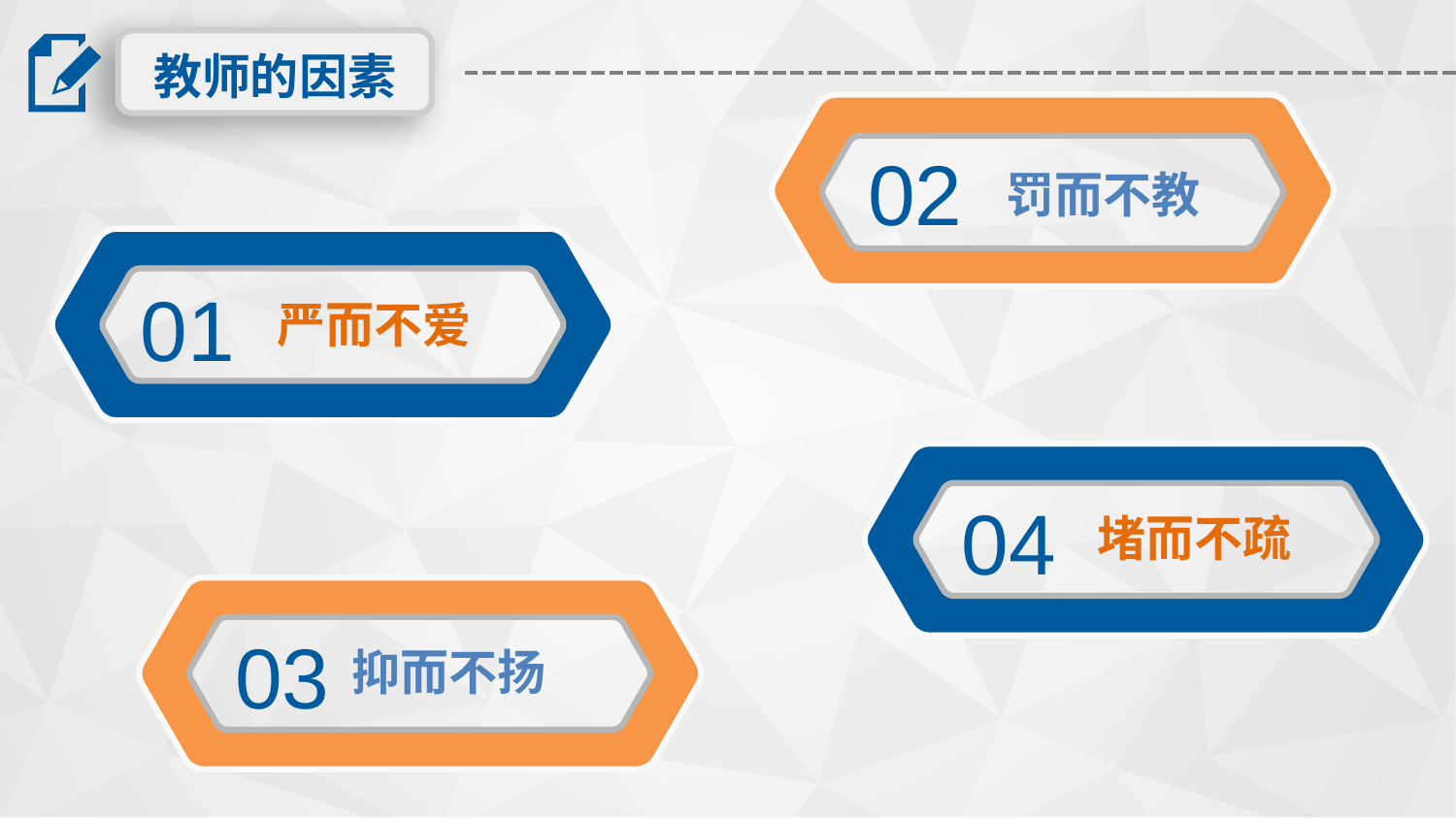

教师的因素

02
罚而不教

01
严而不爱

04
堵而不疏

03
抑而不扬